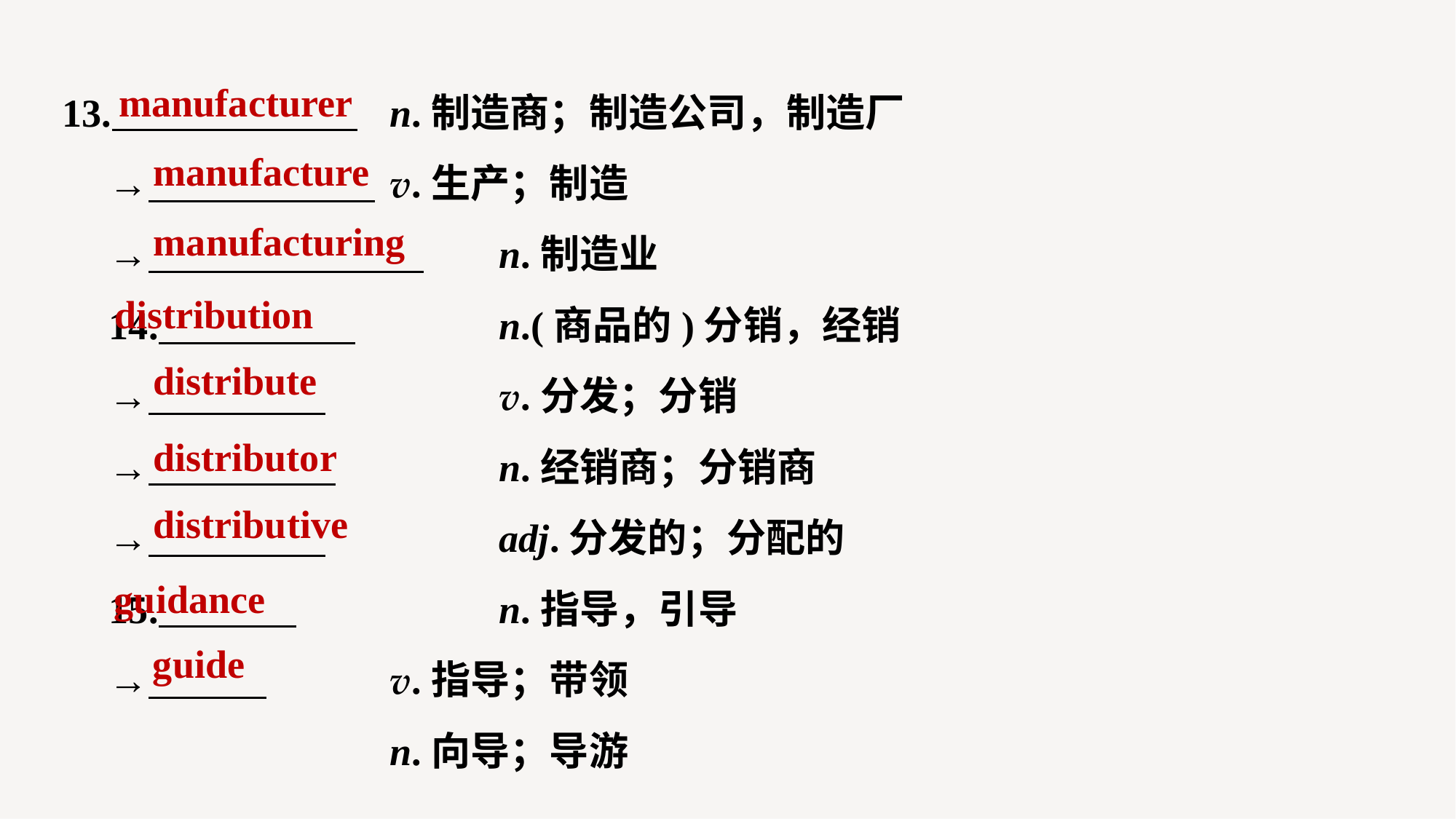

13.                          	n.制造商；制造公司，制造厂
→                        	v.生产；制造
→                             	n.制造业
14.                     		n.(商品的)分销，经销
→                   		v.分发；分销
→                    		n.经销商；分销商
→                   		adj.分发的；分配的
15.               		n.指导，引导
→             		v.指导；带领
			n.向导；导游
manufacturer
manufacture
manufacturing
distribution
distribute
distributor
distributive
guidance
guide